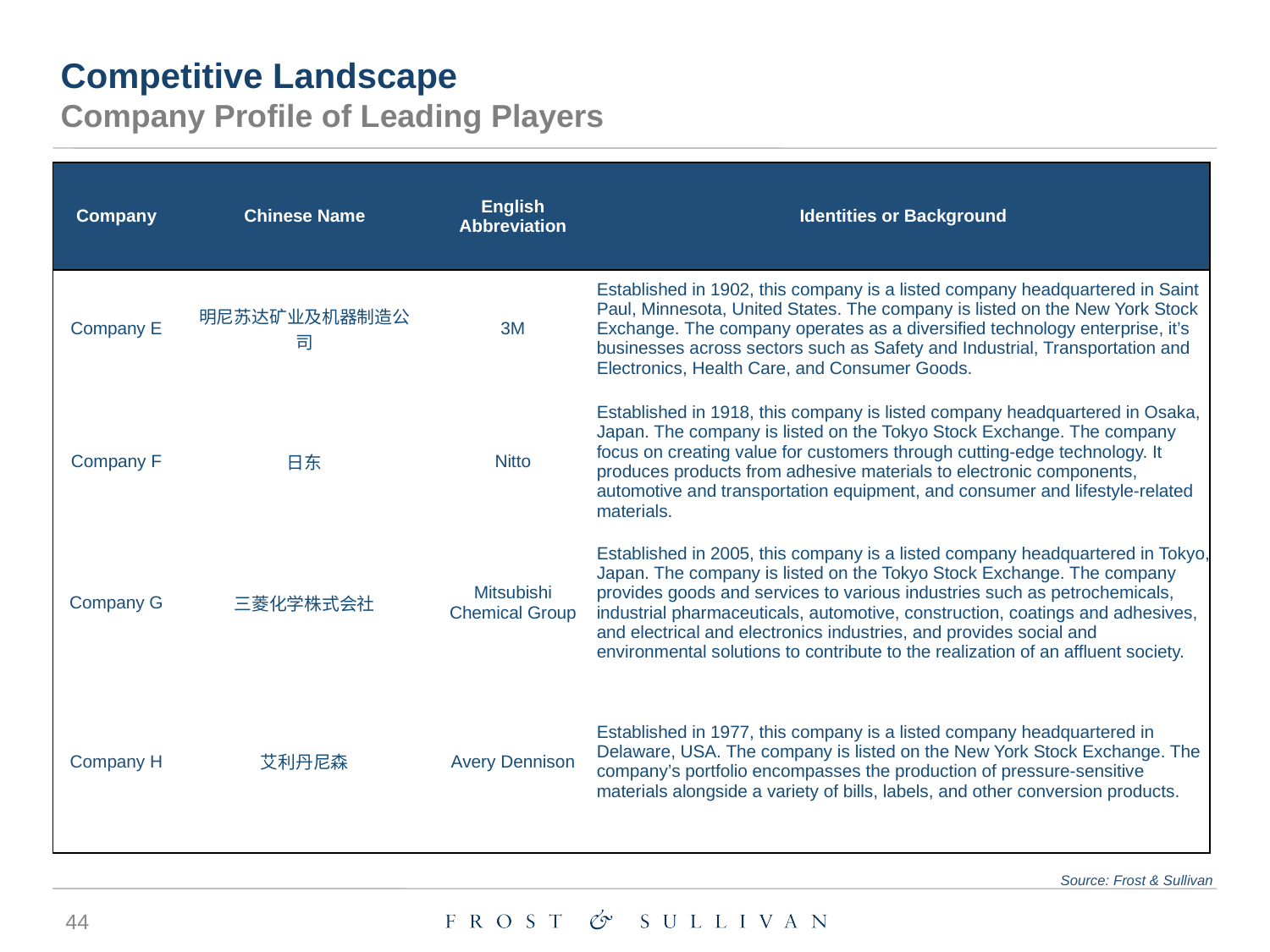

Competitive Landscape
Company Profile of Leading Players
| Company | Chinese Name | English Abbreviation | Identities or Background |
| --- | --- | --- | --- |
| Company E | 明尼苏达矿业及机器制造公司 | 3M | Established in 1902, this company is a listed company headquartered in Saint Paul, Minnesota, United States. The company is listed on the New York Stock Exchange. The company operates as a diversified technology enterprise, it’s businesses across sectors such as Safety and Industrial, Transportation and Electronics, Health Care, and Consumer Goods. |
| Company F | 日东 | Nitto | Established in 1918, this company is listed company headquartered in Osaka, Japan. The company is listed on the Tokyo Stock Exchange. The company focus on creating value for customers through cutting-edge technology. It produces products from adhesive materials to electronic components, automotive and transportation equipment, and consumer and lifestyle-related materials. |
| Company G | 三菱化学株式会社 | Mitsubishi Chemical Group | Established in 2005, this company is a listed company headquartered in Tokyo, Japan. The company is listed on the Tokyo Stock Exchange. The company provides goods and services to various industries such as petrochemicals, industrial pharmaceuticals, automotive, construction, coatings and adhesives, and electrical and electronics industries, and provides social and environmental solutions to contribute to the realization of an affluent society. |
| Company H | 艾利丹尼森 | Avery Dennison | Established in 1977, this company is a listed company headquartered in Delaware, USA. The company is listed on the New York Stock Exchange. The company’s portfolio encompasses the production of pressure-sensitive materials alongside a variety of bills, labels, and other conversion products. |
Source: Frost & Sullivan
44